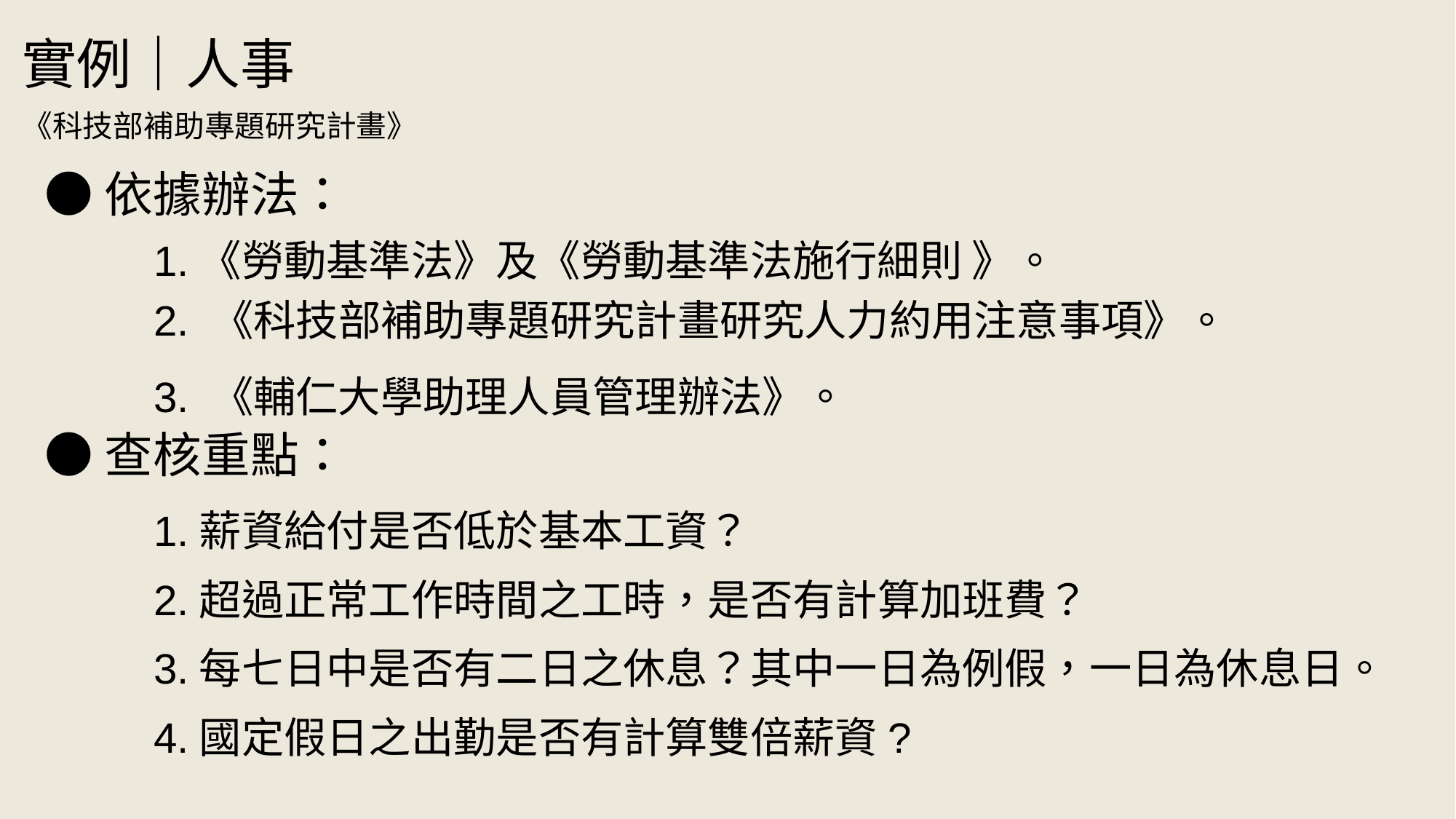

實例｜人事
《科技部補助專題研究計畫》
●依據辦法：
1.《勞動基準法》及《勞動基準法施行細則 》。
2. 《科技部補助專題研究計畫研究人力約用注意事項》。
3. 《輔仁大學助理人員管理辦法》。
●查核重點：
1.薪資給付是否低於基本工資？
2.超過正常工作時間之工時，是否有計算加班費？
3.每七日中是否有二日之休息？其中一日為例假，一日為休息日。
4.國定假日之出勤是否有計算雙倍薪資?